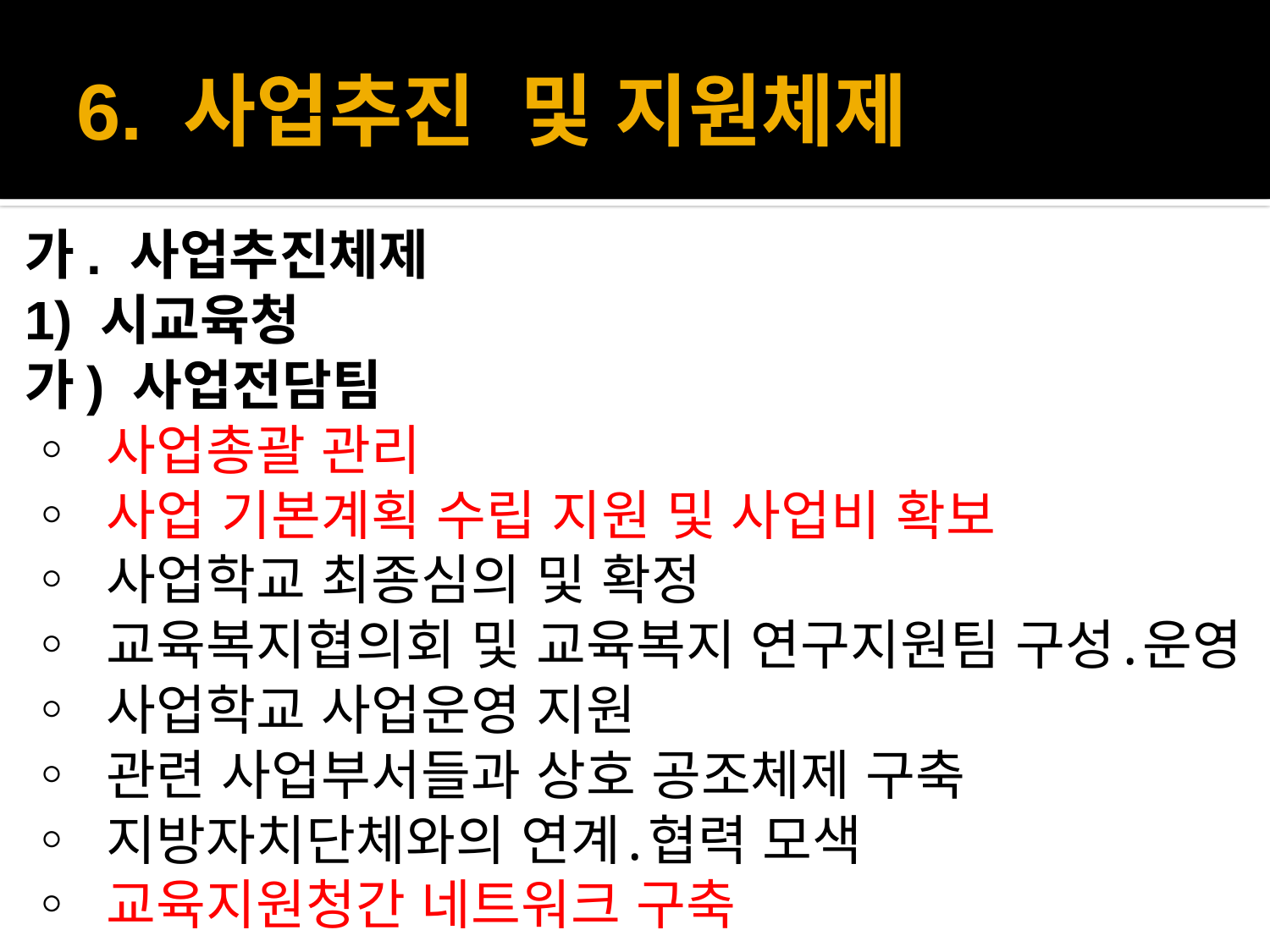

# 6. 사업추진  및 지원체제
가. 사업추진체제
1) 시교육청
가) 사업전담팀
◦ 사업총괄 관리
◦ 사업 기본계획 수립 지원 및 사업비 확보
◦ 사업학교 최종심의 및 확정
◦ 교육복지협의회 및 교육복지 연구지원팀 구성․운영
◦ 사업학교 사업운영 지원
◦ 관련 사업부서들과 상호 공조체제 구축
◦ 지방자치단체와의 연계․협력 모색
◦ 교육지원청간 네트워크 구축